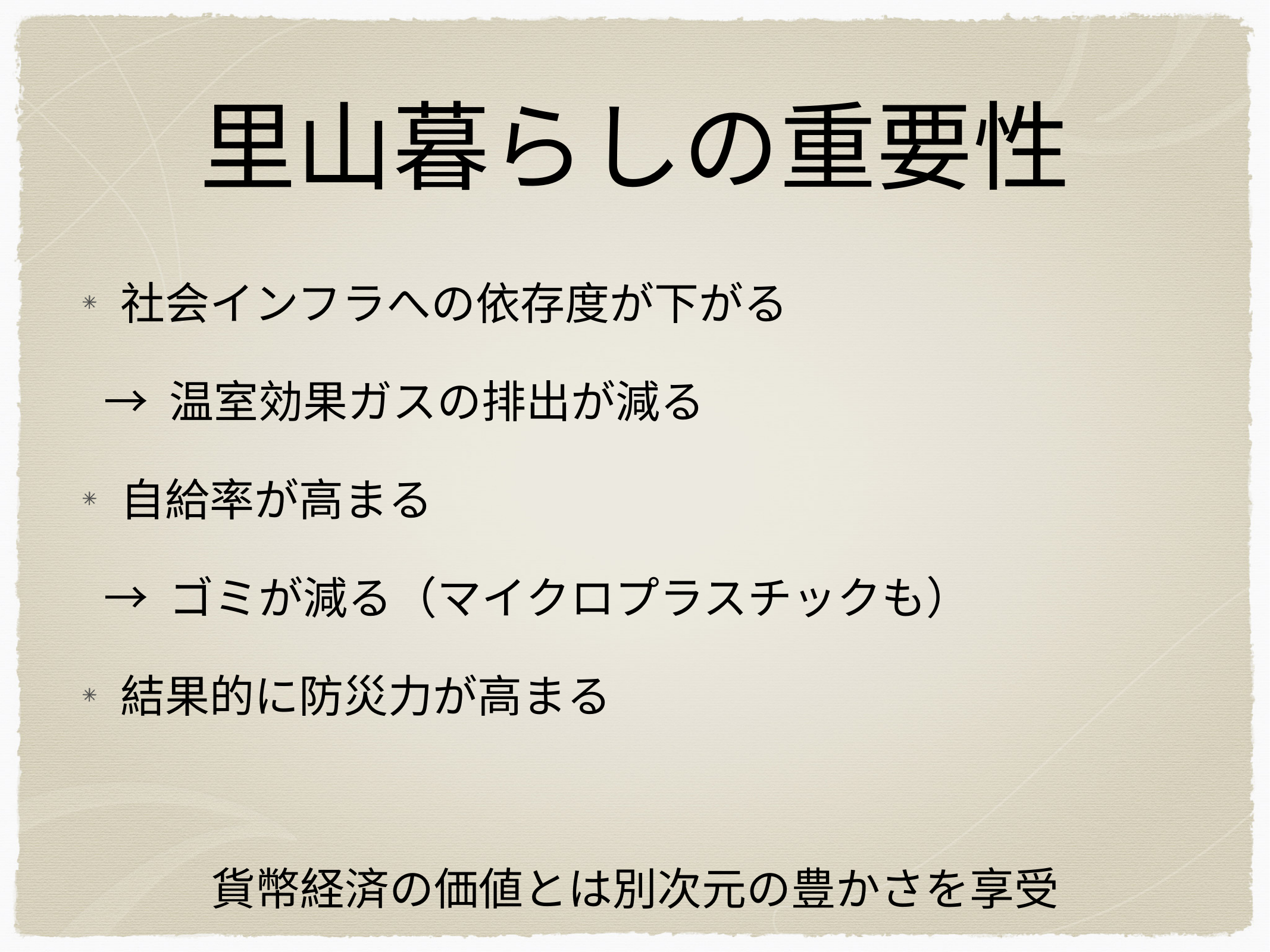

# 里山暮らしの重要性
社会インフラへの依存度が下がる
→ 温室効果ガスの排出が減る
自給率が高まる
→ ゴミが減る（マイクロプラスチックも）
結果的に防災力が高まる
貨幣経済の価値とは別次元の豊かさを享受